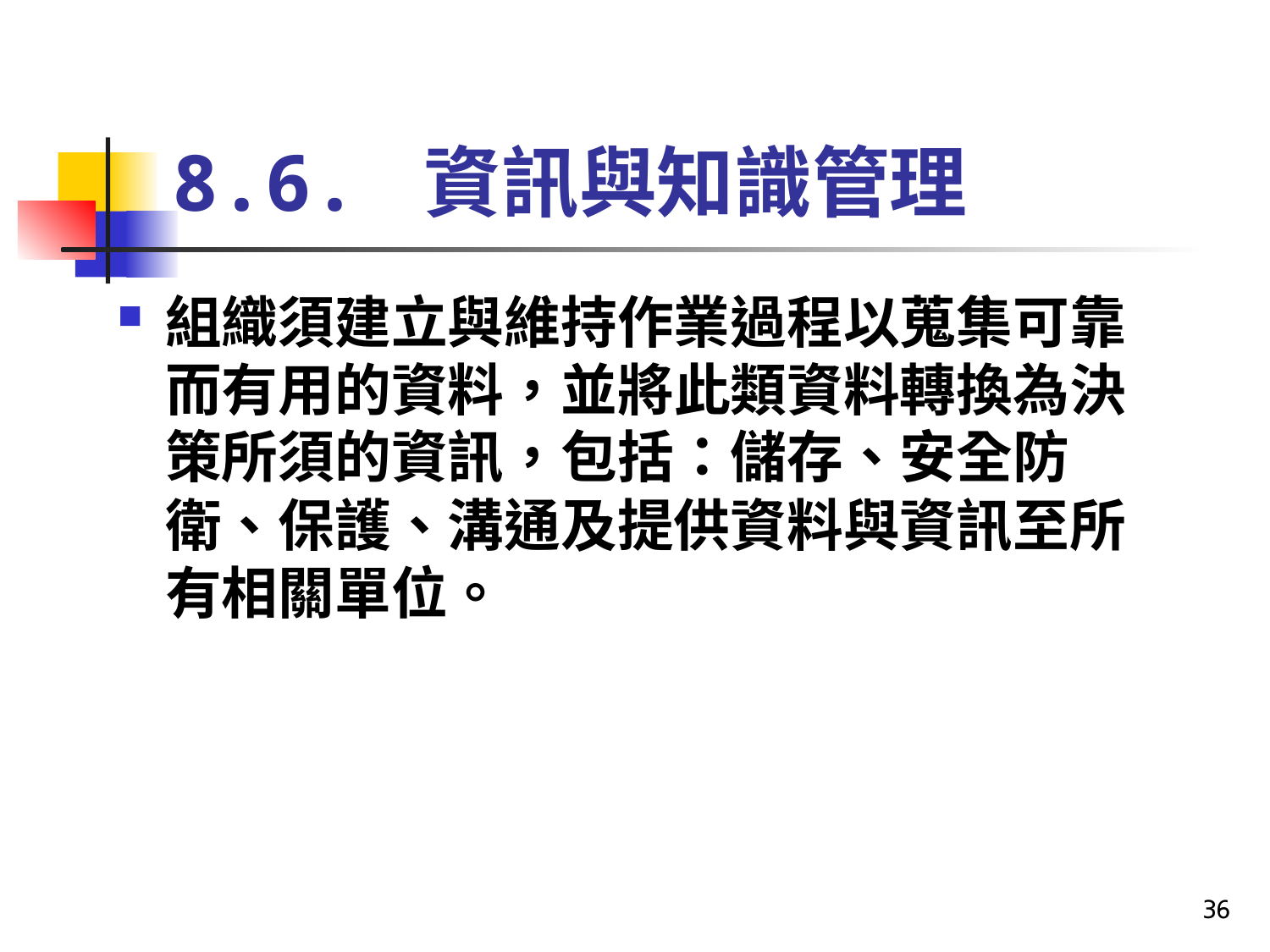

# 8.6. 資訊與知識管理
組織須建立與維持作業過程以蒐集可靠而有用的資料，並將此類資料轉換為決策所須的資訊，包括：儲存、安全防衛、保護、溝通及提供資料與資訊至所有相關單位。

36